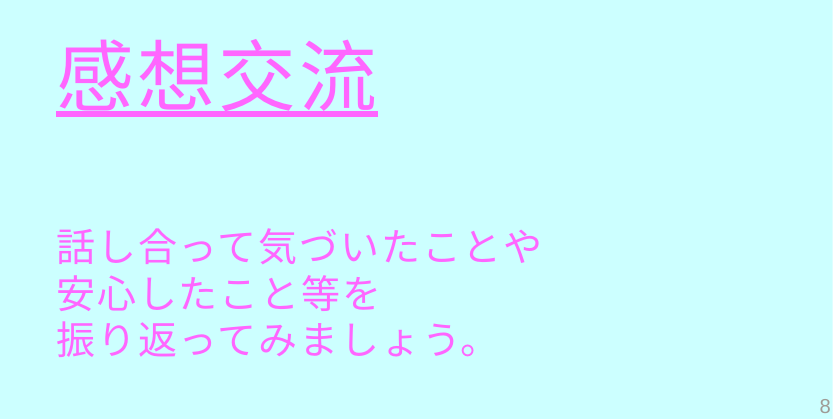

# 感想交流
話し合って気づいたことや
安心したこと等を
振り返ってみましょう。
8